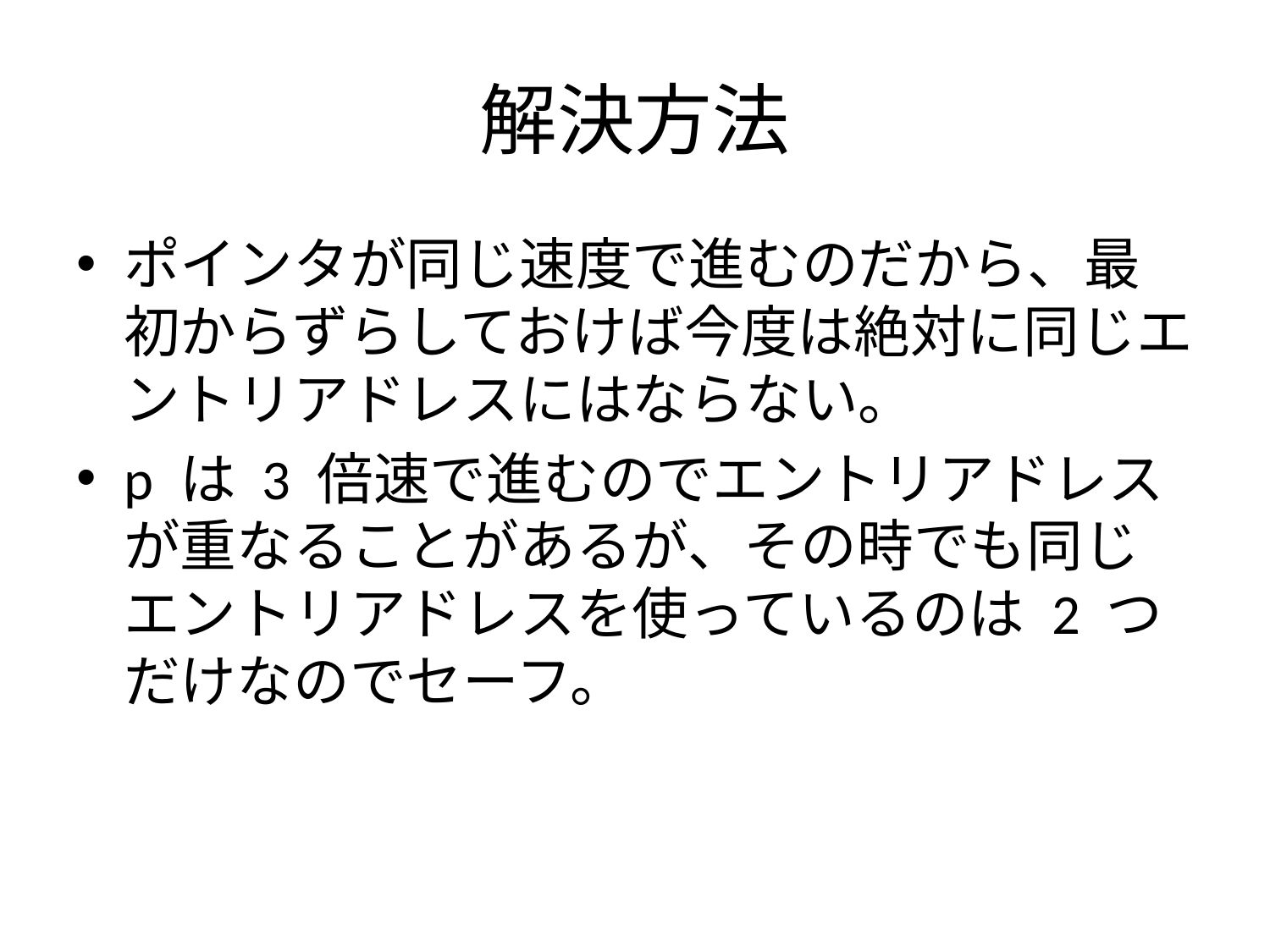

# 解決方法
ポインタが同じ速度で進むのだから、最初からずらしておけば今度は絶対に同じエントリアドレスにはならない。
p は 3 倍速で進むのでエントリアドレスが重なることがあるが、その時でも同じエントリアドレスを使っているのは 2 つだけなのでセーフ。